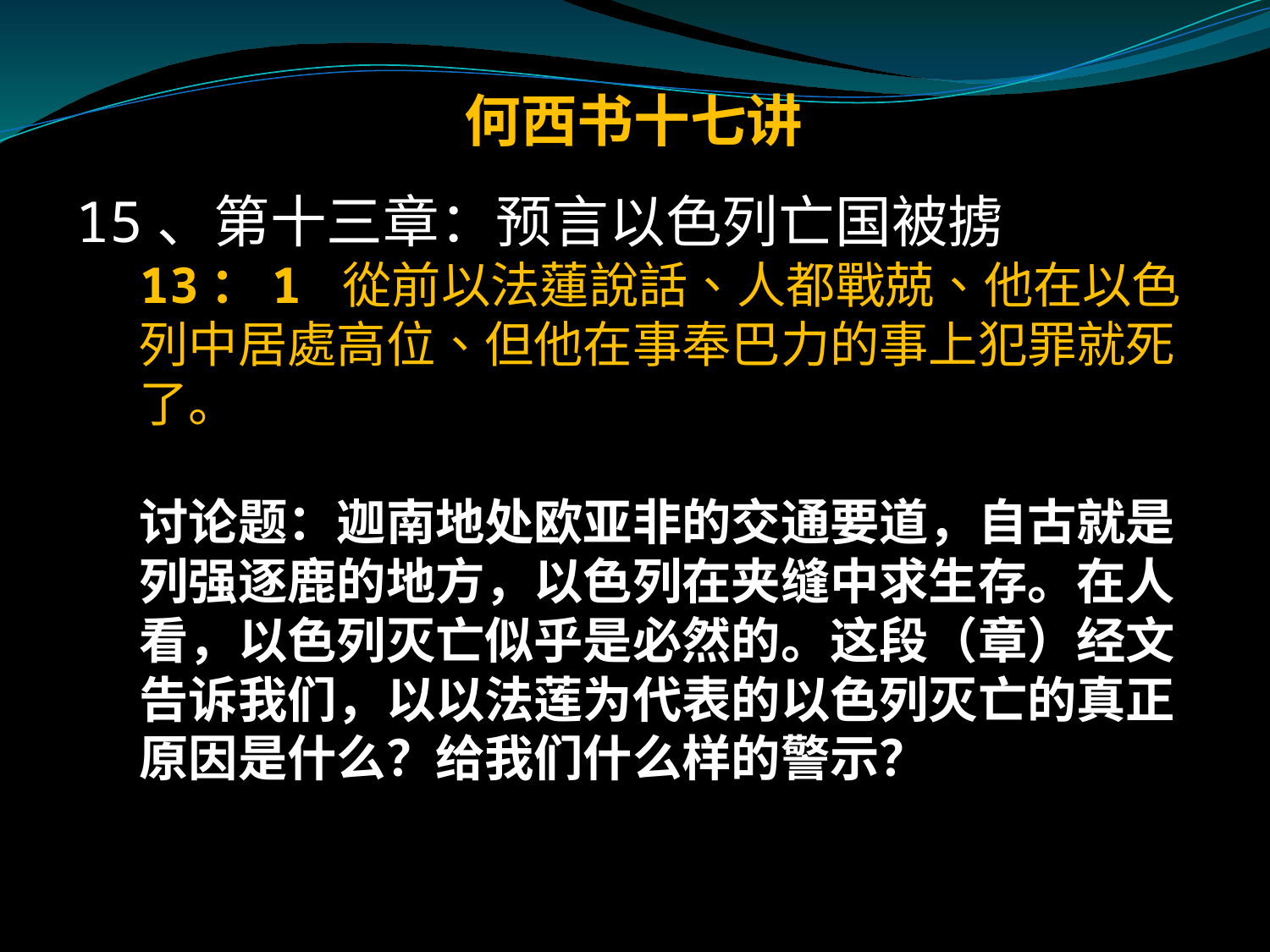

# 何西书十七讲
15、第十三章：预言以色列亡国被掳
13：1 從前以法蓮說話、人都戰兢、他在以色列中居處高位、但他在事奉巴力的事上犯罪就死了。

讨论题：迦南地处欧亚非的交通要道，自古就是列强逐鹿的地方，以色列在夹缝中求生存。在人看，以色列灭亡似乎是必然的。这段（章）经文告诉我们，以以法莲为代表的以色列灭亡的真正原因是什么？给我们什么样的警示？